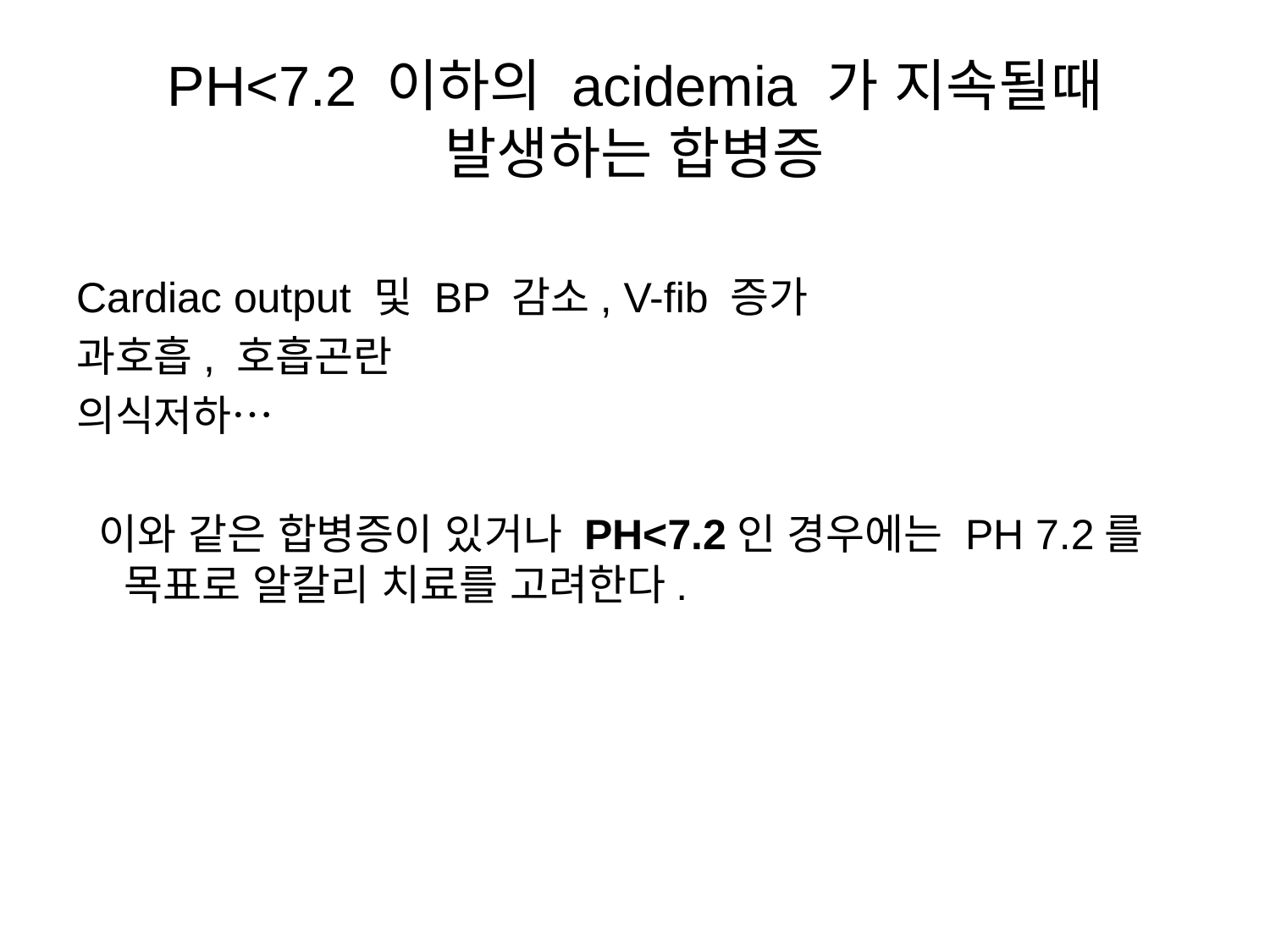

# PH<7.2 이하의 acidemia 가 지속될때 발생하는 합병증
Cardiac output 및 BP 감소, V-fib 증가
과호흡, 호흡곤란
의식저하…

 이와 같은 합병증이 있거나 PH<7.2인 경우에는 PH 7.2를 목표로 알칼리 치료를 고려한다.